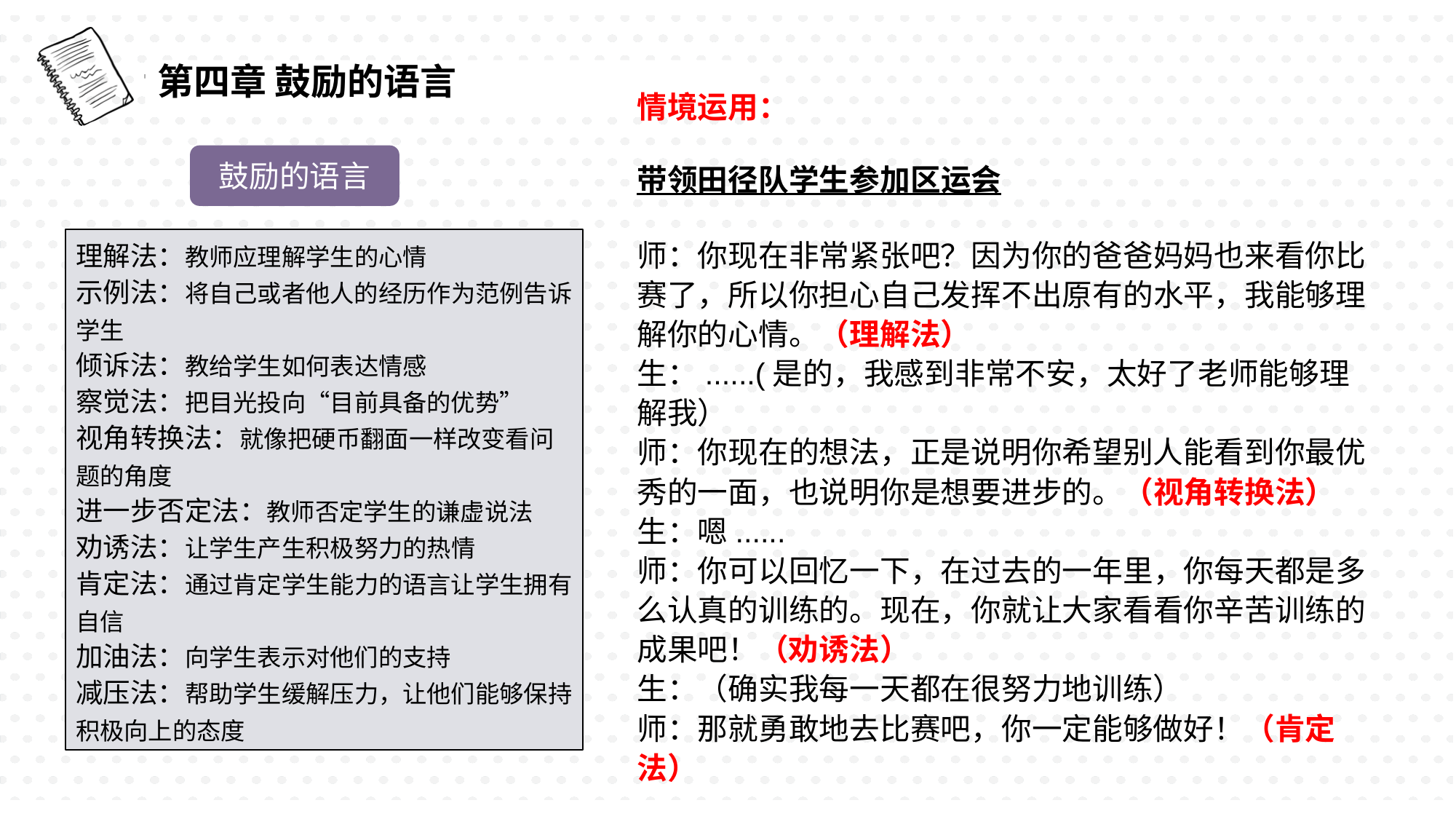

第四章 鼓励的语言

情境运用：

带领田径队学生参加区运会

师：你现在非常紧张吧？因为你的爸爸妈妈也来看你比赛了，所以你担心自己发挥不出原有的水平，我能够理解你的心情。（理解法）
生：......(是的，我感到非常不安，太好了老师能够理解我）
师：你现在的想法，正是说明你希望别人能看到你最优秀的一面，也说明你是想要进步的。（视角转换法）
生：嗯......
师：你可以回忆一下，在过去的一年里，你每天都是多么认真的训练的。现在，你就让大家看看你辛苦训练的成果吧！（劝诱法）
生：（确实我每一天都在很努力地训练）
师：那就勇敢地去比赛吧，你一定能够做好！（肯定法）

鼓励的语言
理解法：教师应理解学生的心情
示例法：将自己或者他人的经历作为范例告诉学生
倾诉法：教给学生如何表达情感
察觉法：把目光投向“目前具备的优势”
视角转换法：就像把硬币翻面一样改变看问题的角度
进一步否定法：教师否定学生的谦虚说法
劝诱法：让学生产生积极努力的热情
肯定法：通过肯定学生能力的语言让学生拥有自信
加油法：向学生表示对他们的支持
减压法：帮助学生缓解压力，让他们能够保持积极向上的态度